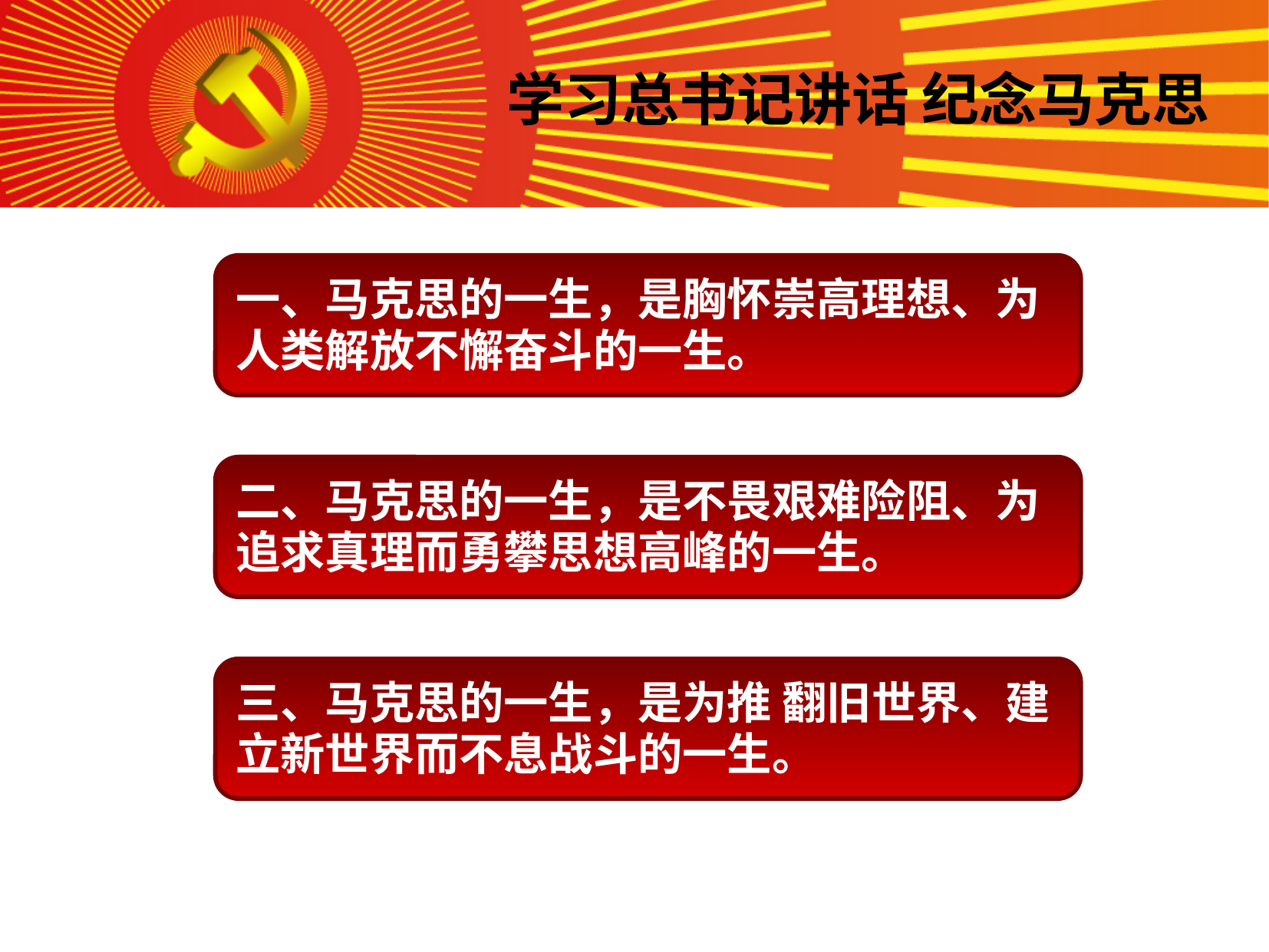

学习总书记讲话 纪念马克思
一、马克思的一生，是胸怀崇高理想、为人类解放不懈奋斗的一生。
二、马克思的一生，是不畏艰难险阻、为追求真理而勇攀思想高峰的一生。
三、马克思的一生，是为推 翻旧世界、建立新世界而不息战斗的一生。